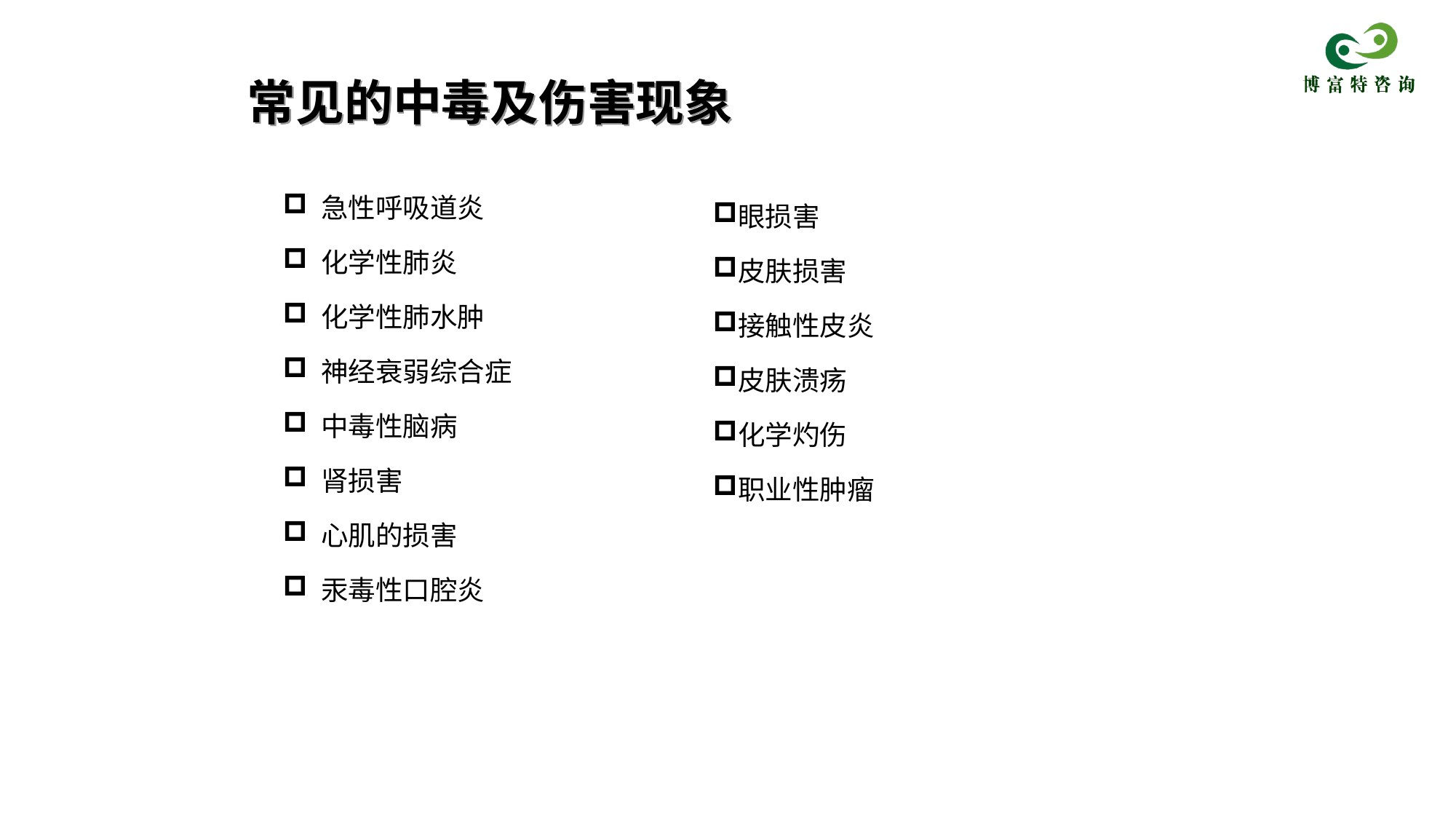

# 常见的中毒及伤害现象
 急性呼吸道炎
 化学性肺炎
 化学性肺水肿
 神经衰弱综合症
 中毒性脑病
 肾损害
 心肌的损害
 汞毒性口腔炎
眼损害
皮肤损害
接触性皮炎
皮肤溃疡
化学灼伤
职业性肿瘤